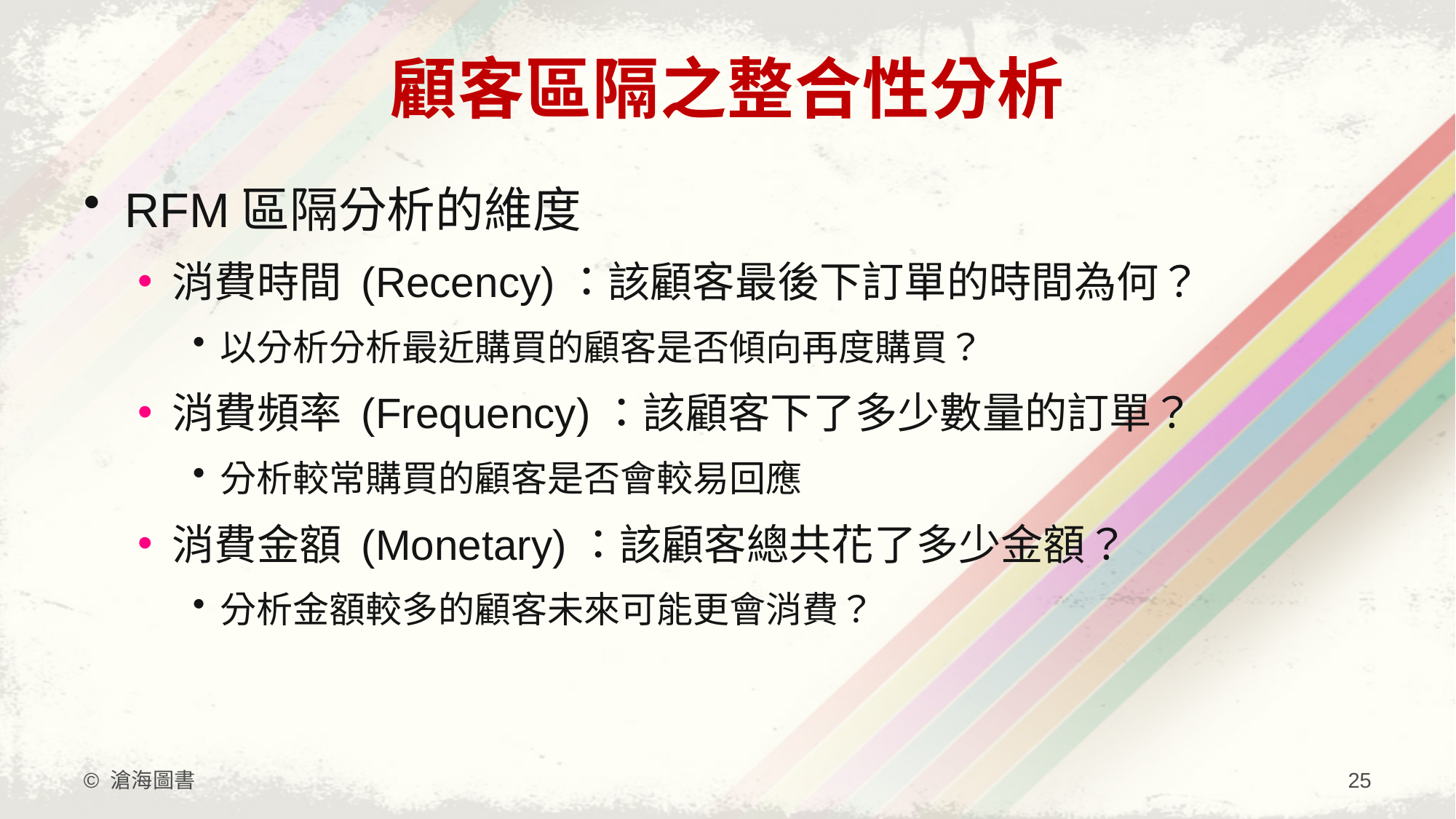

# 顧客區隔之整合性分析
RFM區隔分析的維度
消費時間 (Recency)：該顧客最後下訂單的時間為何？
以分析分析最近購買的顧客是否傾向再度購買？
消費頻率 (Frequency)：該顧客下了多少數量的訂單？
分析較常購買的顧客是否會較易回應
消費金額 (Monetary)：該顧客總共花了多少金額？
分析金額較多的顧客未來可能更會消費？

© 滄海圖書
25